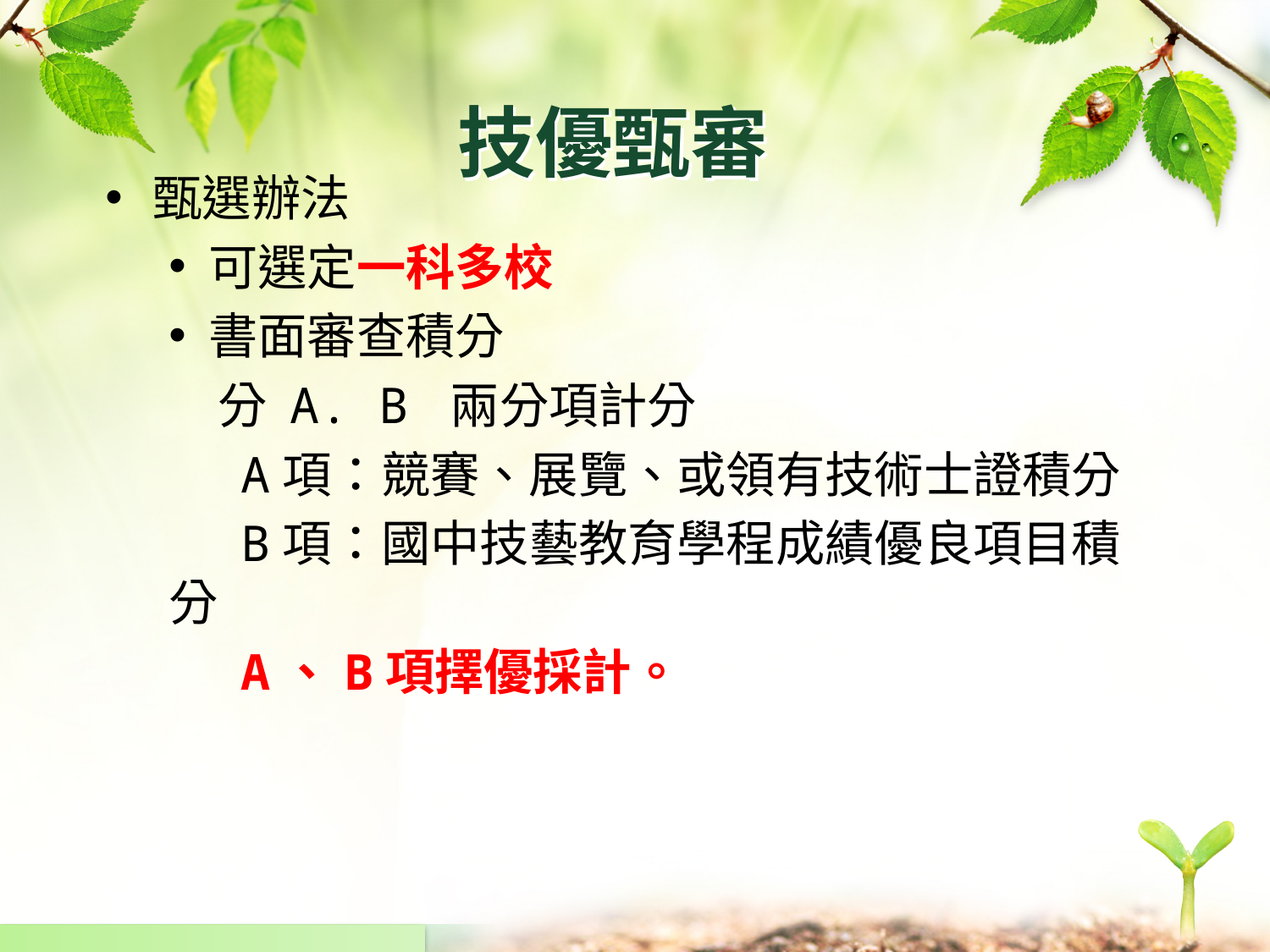

# 技優甄審
甄選辦法
可選定一科多校
書面審查積分
　分 A. B 兩分項計分
　 A項：競賽、展覽、或領有技術士證積分
　 B項：國中技藝教育學程成績優良項目積分
　 A、B項擇優採計。